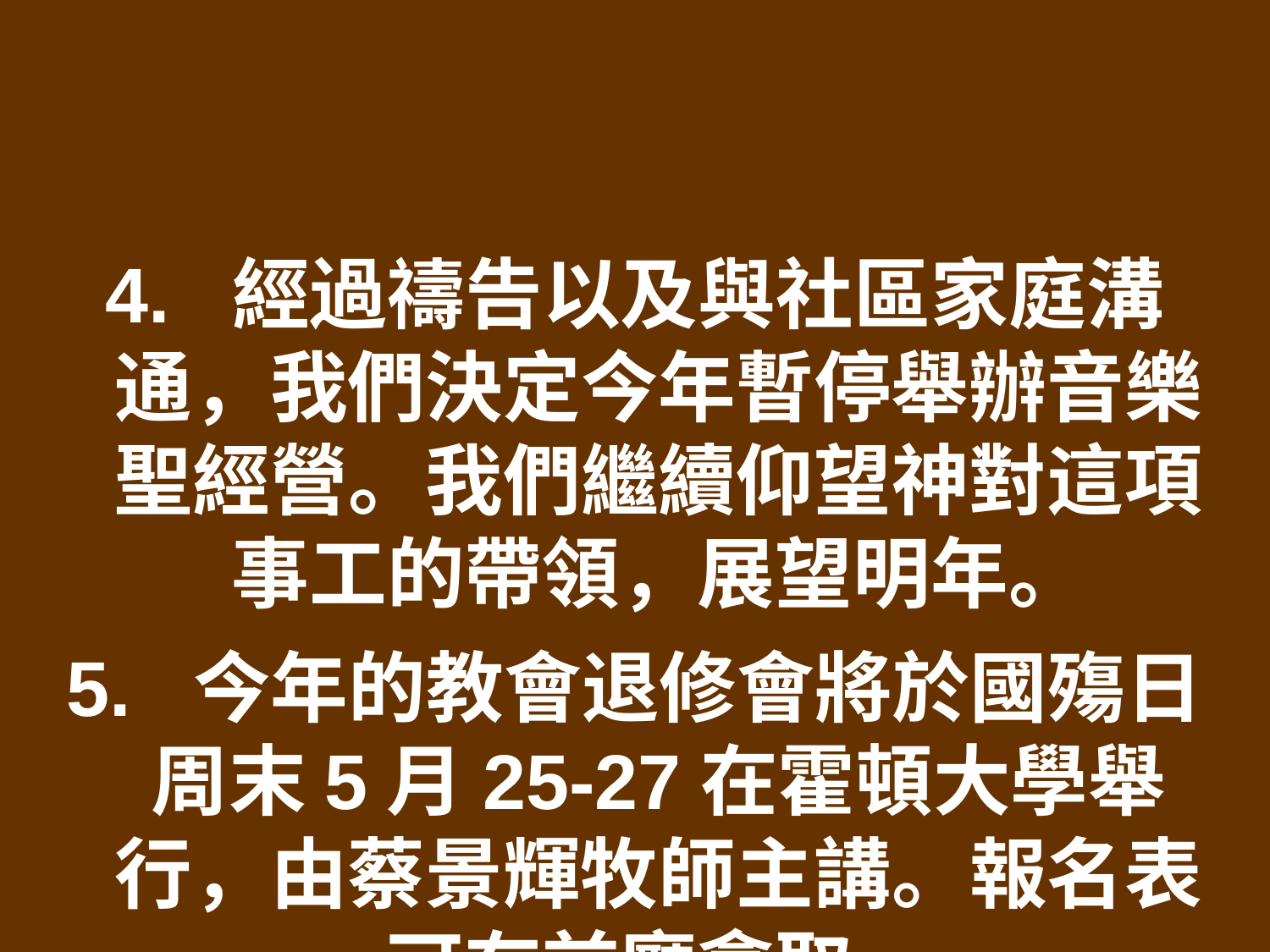

4.  經過禱告以及與社區家庭溝通，我們決定今年暫停舉辦音樂聖經營。我們繼續仰望神對這項事工的帶領，展望明年。
5.  今年的教會退修會將於國殤日周末5月25-27在霍頓大學舉行，由蔡景輝牧師主講。報名表可在前廳拿取。